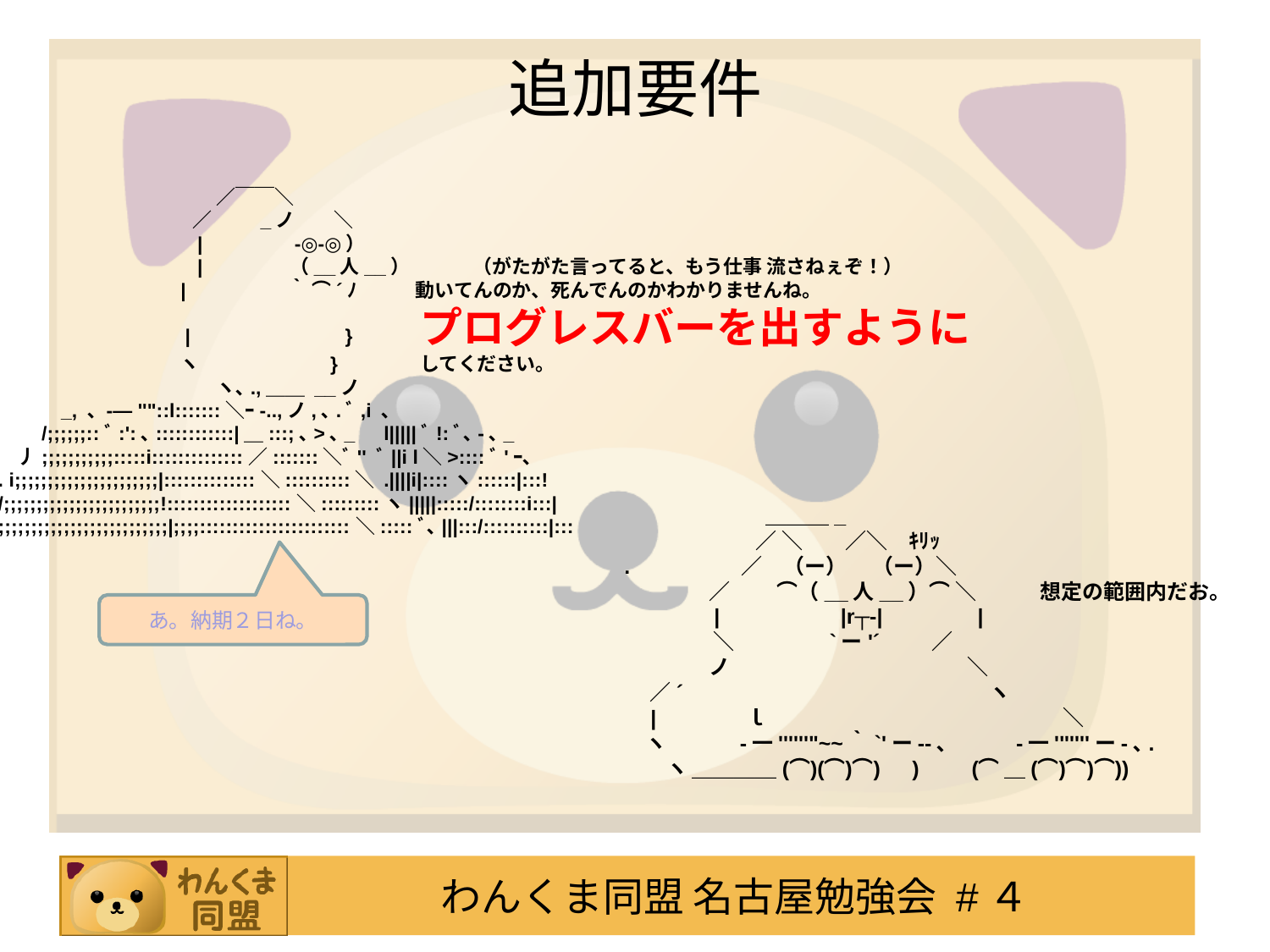

# 追加要件
　　　　　　　　　　　 ／￣￣＼
　　　　　　　　　　／　　 _ノ　　＼
　　　　　　　　　　|　　　 　-◎-◎）
　　　　　　　　　　|　　　　 （__人__）　　　 （がたがた言ってると、もう仕事 流さねぇぞ！）
　 　 　 　 　　　　 |　　　　　｀ ⌒´ﾉ　　　動いてんのか、死んでんのかわかりませんね。
　 　 　 　 　 　　　 |　　　　　　 　 }　　　 プログレスバーを出すように
　 　 　 　 　　　 　 ヽ　　　　　 　 }　　　　してください。
　　　　　　　　　　　 ヽ､.,＿＿ __ノ
　　　_, ､ -― ''"::l:::::::＼ｰ-..,ノ,､.ﾞ,i ､
　　/;;;;;;::ﾞ:':､::::::::::::|＿:::;､>､_　l|||||ﾞ!:ﾞ､-､_
　丿;;;;;;;;;;;:::::i::::::::::::::／:::::::＼ﾞ'' ﾞ||i l＼>::::ﾞ'ｰ､
. i;;;;;;;;;;;;;;;;;;;;;;|::::::::::::::＼::::::::::＼ .||||i|::::ヽ::::::|:::!
/;;;;;;;;;;;;;;;;;;;;;;;;!:::::::::::::::::::＼:::::::::ヽ|||||:::::/::::::::i:::|
;;;;;;;;;;;;;;;;;;;;;;;;;;|;;;;:::::::::::::::::::::::＼:::::ﾞ､|||:::/::::::::::|:::

　　　 　 　 　＿＿＿_
　　　　　　 ／ ＼　　／＼　ｷﾘｯ
.　　　　　／　（ー） 　（ー）＼
　　　　／　　 ⌒（__人__）⌒ ＼　　　想定の範囲内だお。
　　　　|　　 　　　|r┬-|　　　　|
　　　　 ＼　　　　 `ー'´　　 ／
　　　　ノ　　　　　　　　　　 　＼
　 ／´　　　　　　　　　　　　 　　ヽ
　|　　　　ｌ　　　　　　　　　　　　　　＼
　ヽ　　　 -一''''''"~~｀`'ー--､　　　-一'''''''ー-､.
　　ヽ ＿＿＿＿(⌒)(⌒)⌒)　)　　(⌒＿(⌒)⌒)⌒))

あ。納期２日ね。